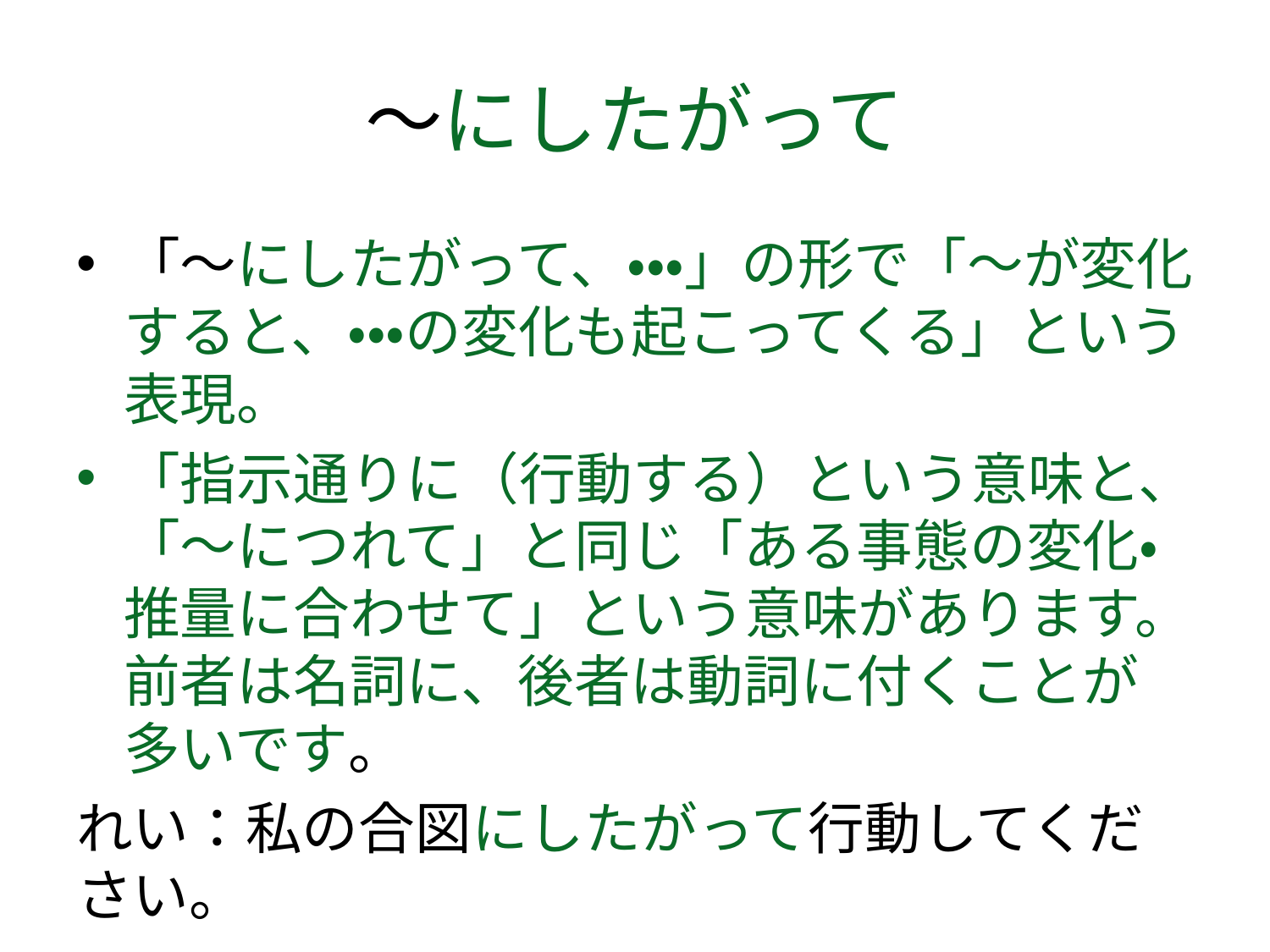

# ～にしたがって
「～にしたがって、・・・」の形で「～が変化すると、・・・の変化も起こってくる」という表現。
「指示通りに（行動する）という意味と、「～につれて」と同じ「ある事態の変化・推量に合わせて」という意味があります。前者は名詞に、後者は動詞に付くことが多いです。
れい：私の合図にしたがって行動してください。